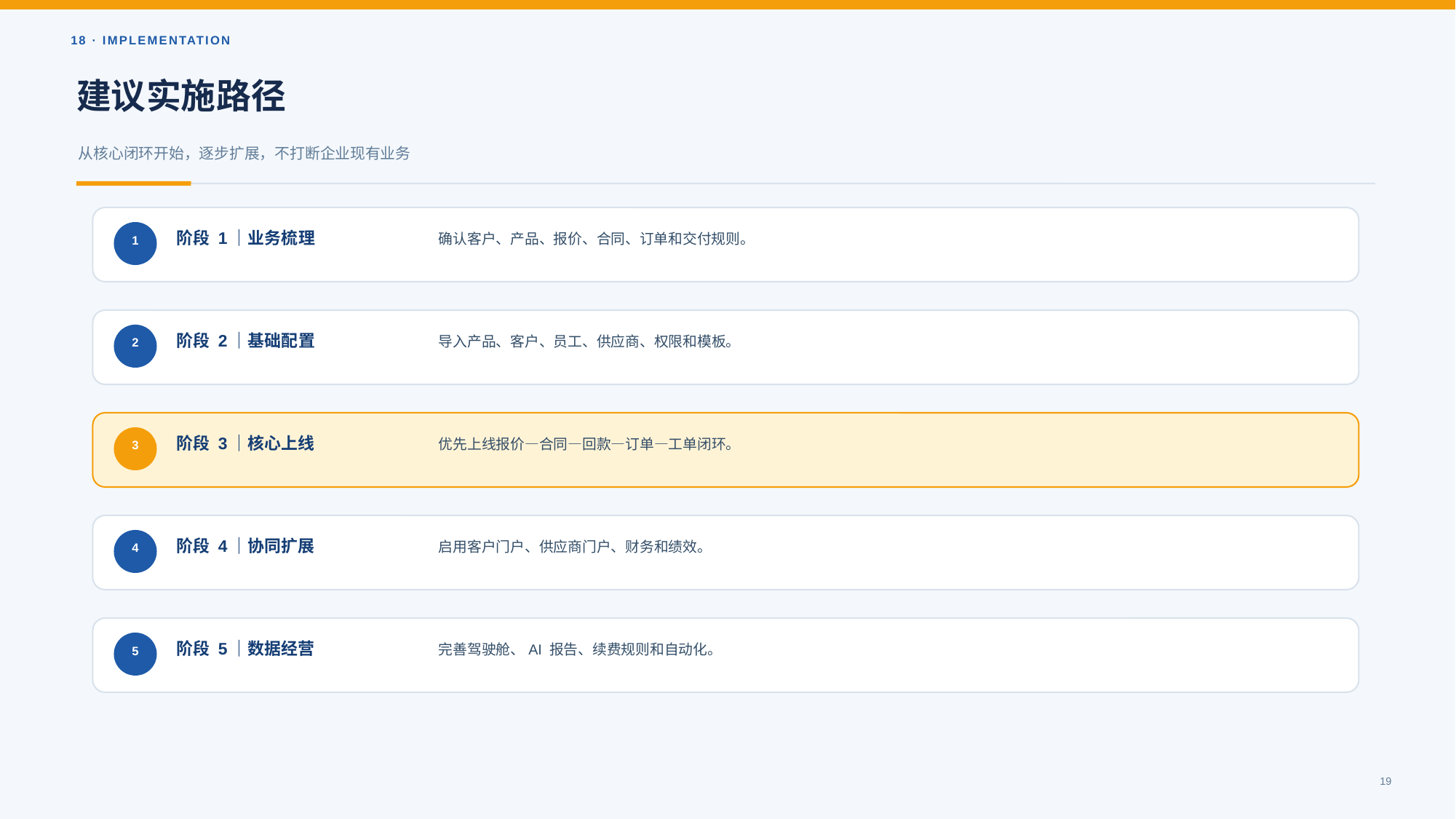

18 · IMPLEMENTATION
建议实施路径
从核心闭环开始，逐步扩展，不打断企业现有业务

阶段 1｜业务梳理
确认客户、产品、报价、合同、订单和交付规则。
1

阶段 2｜基础配置
导入产品、客户、员工、供应商、权限和模板。
2

阶段 3｜核心上线
优先上线报价—合同—回款—订单—工单闭环。
3

阶段 4｜协同扩展
启用客户门户、供应商门户、财务和绩效。
4

阶段 5｜数据经营
完善驾驶舱、AI 报告、续费规则和自动化。
5
19